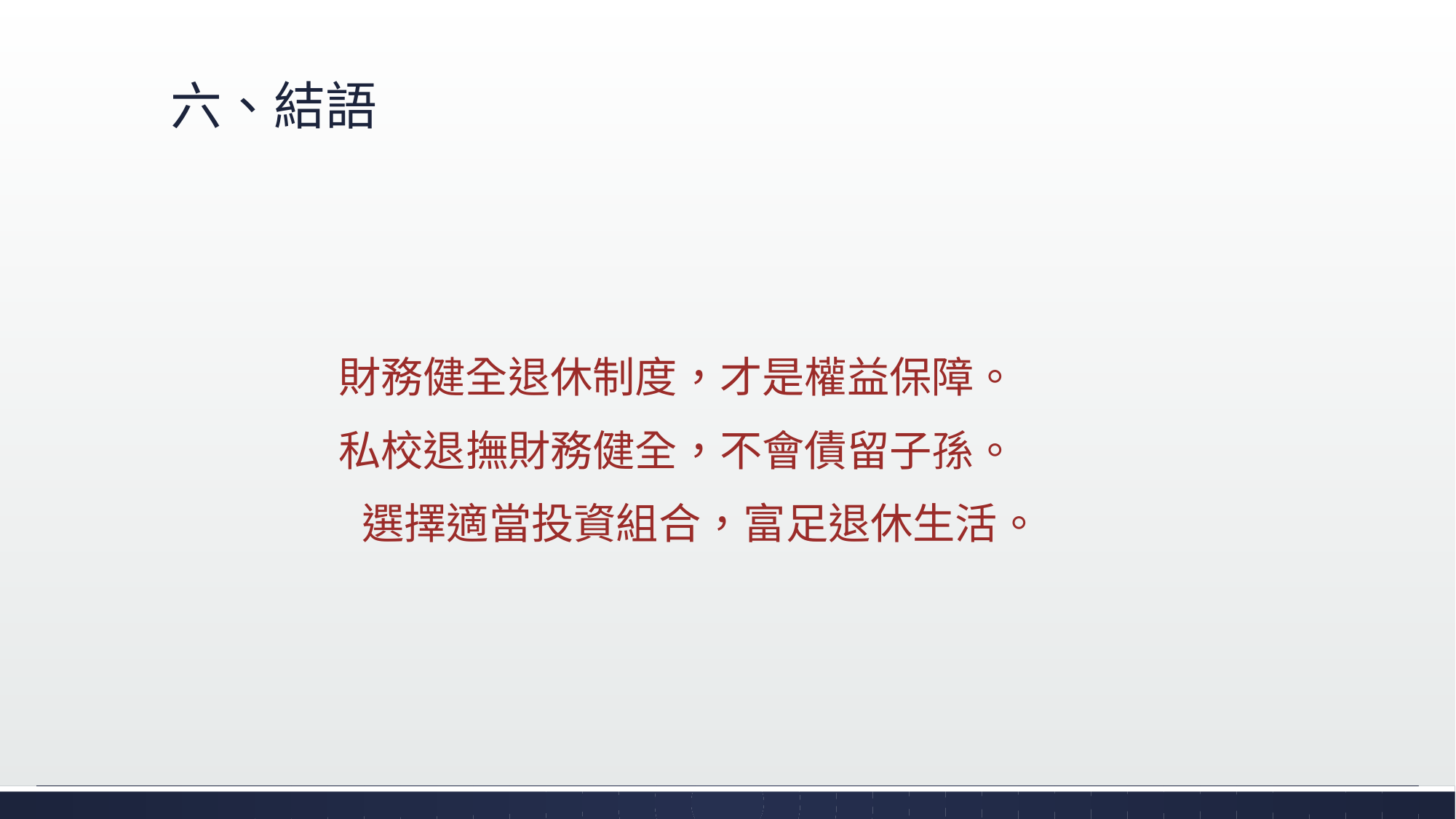

# 六、結語

                       財務健全退休制度，才是權益保障。
                       私校退撫財務健全，不會債留子孫。
	       選擇適當投資組合，富足退休生活。